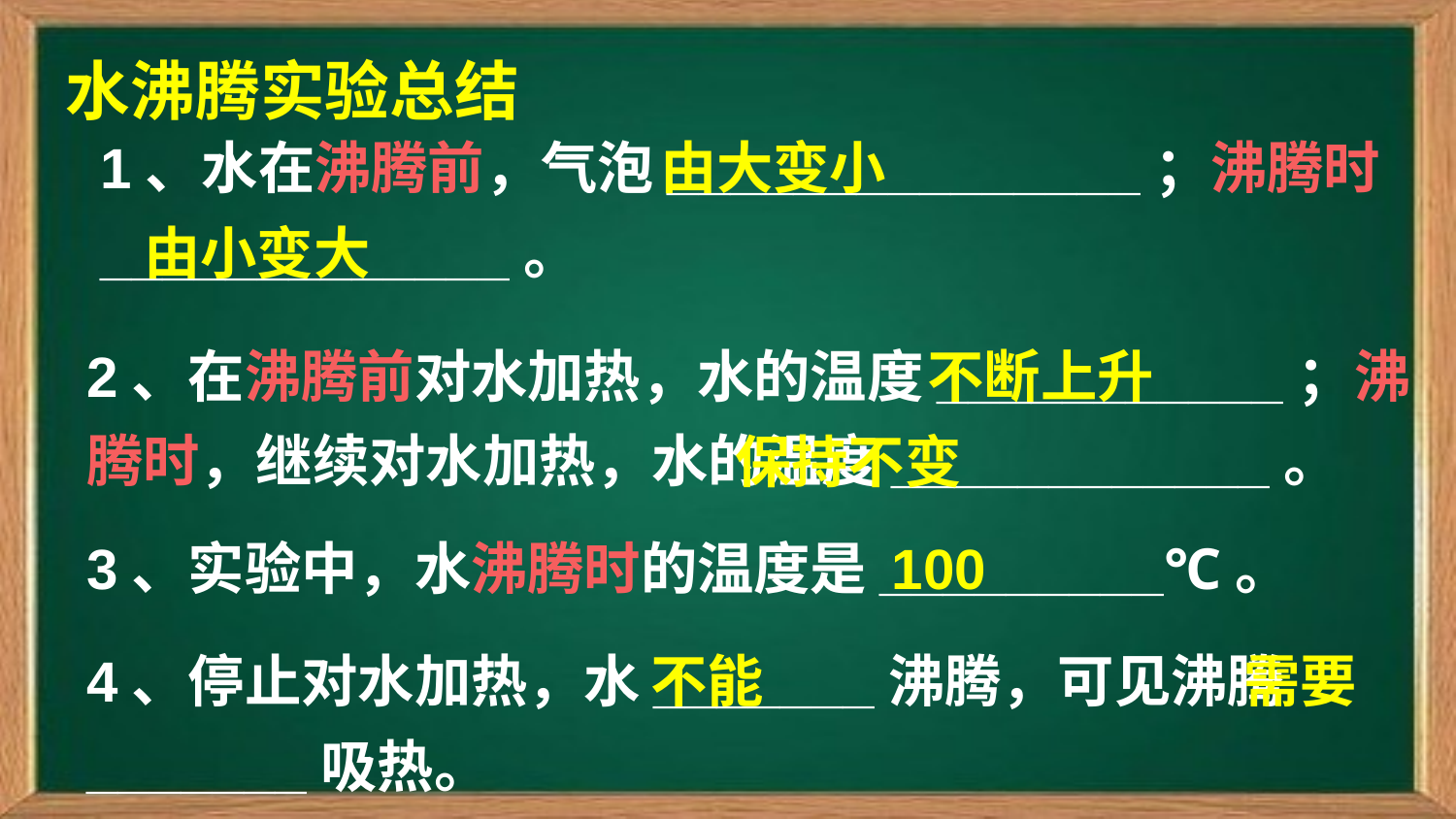

水沸腾实验总结
1、水在沸腾前，气泡_______________；沸腾时_____________。
由大变小
由小变大
2、在沸腾前对水加热，水的温度___________；沸腾时，继续对水加热，水的温度____________。
不断上升
保持不变
3、实验中，水沸腾时的温度是_________℃。
100
4、停止对水加热，水_______沸腾，可见沸腾_______吸热。
不能
需要